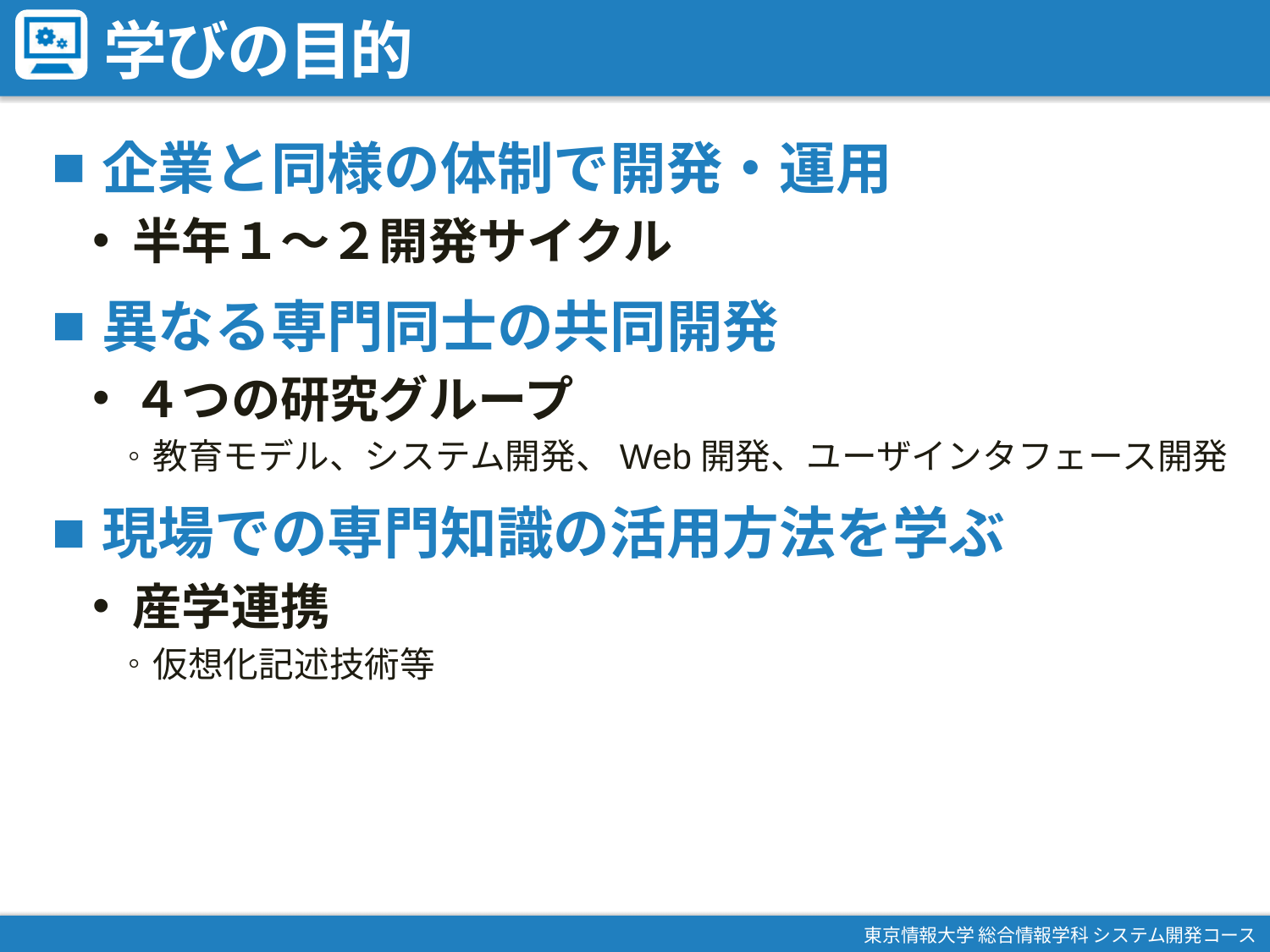

# 学びの目的
企業と同様の体制で開発・運用
半年１～２開発サイクル
異なる専門同士の共同開発
４つの研究グループ
教育モデル、システム開発、Web開発、ユーザインタフェース開発
現場での専門知識の活用方法を学ぶ
産学連携
仮想化記述技術等